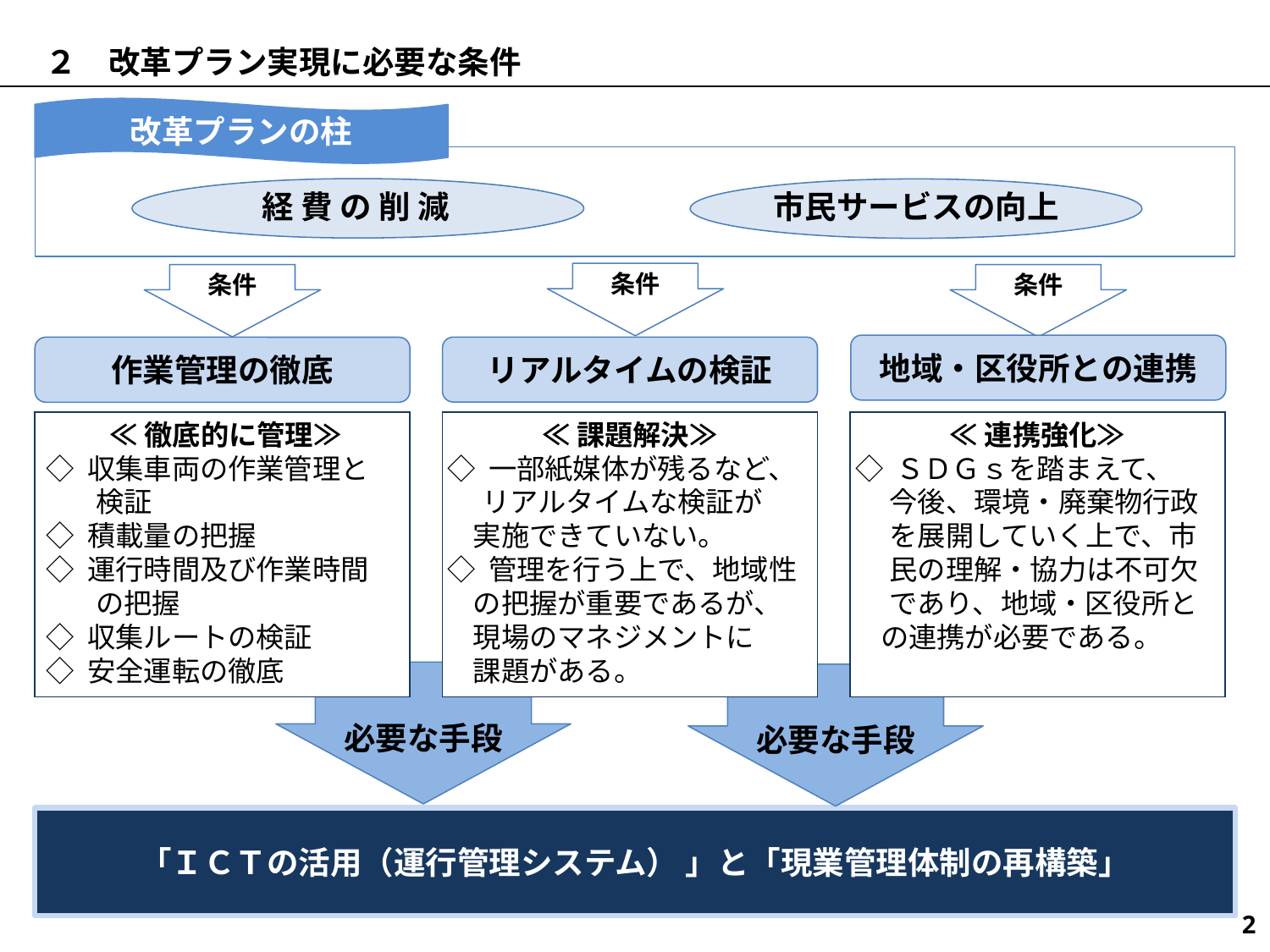

２　改革プラン実現に必要な条件
改革プランの柱

経 費 の 削 減
市民サービスの向上
条件
条件
条件
地域・区役所との連携
リアルタイムの検証
作業管理の徹底
≪課題解決≫
◇ 一部紙媒体が残るなど、
　 リアルタイムな検証が
   実施できていない。
◇ 管理を行う上で、地域性
   の把握が重要であるが、
   現場のマネジメントに
   課題がある。
≪連携強化≫
◇ ＳＤＧｓを踏まえて、
　 今後、環境・廃棄物行政
　 を展開していく上で、市
　 民の理解・協力は不可欠
　 であり、地域・区役所と
   の連携が必要である。
 ≪徹底的に管理≫
 ◇ 収集車両の作業管理と
　　検証
 ◇ 積載量の把握
 ◇ 運行時間及び作業時間
　　の把握
 ◇ 収集ルートの検証
 ◇ 安全運転の徹底

必要な手段

必要な手段
「ＩＣＴの活用（運行管理システム） 」と「現業管理体制の再構築」
2